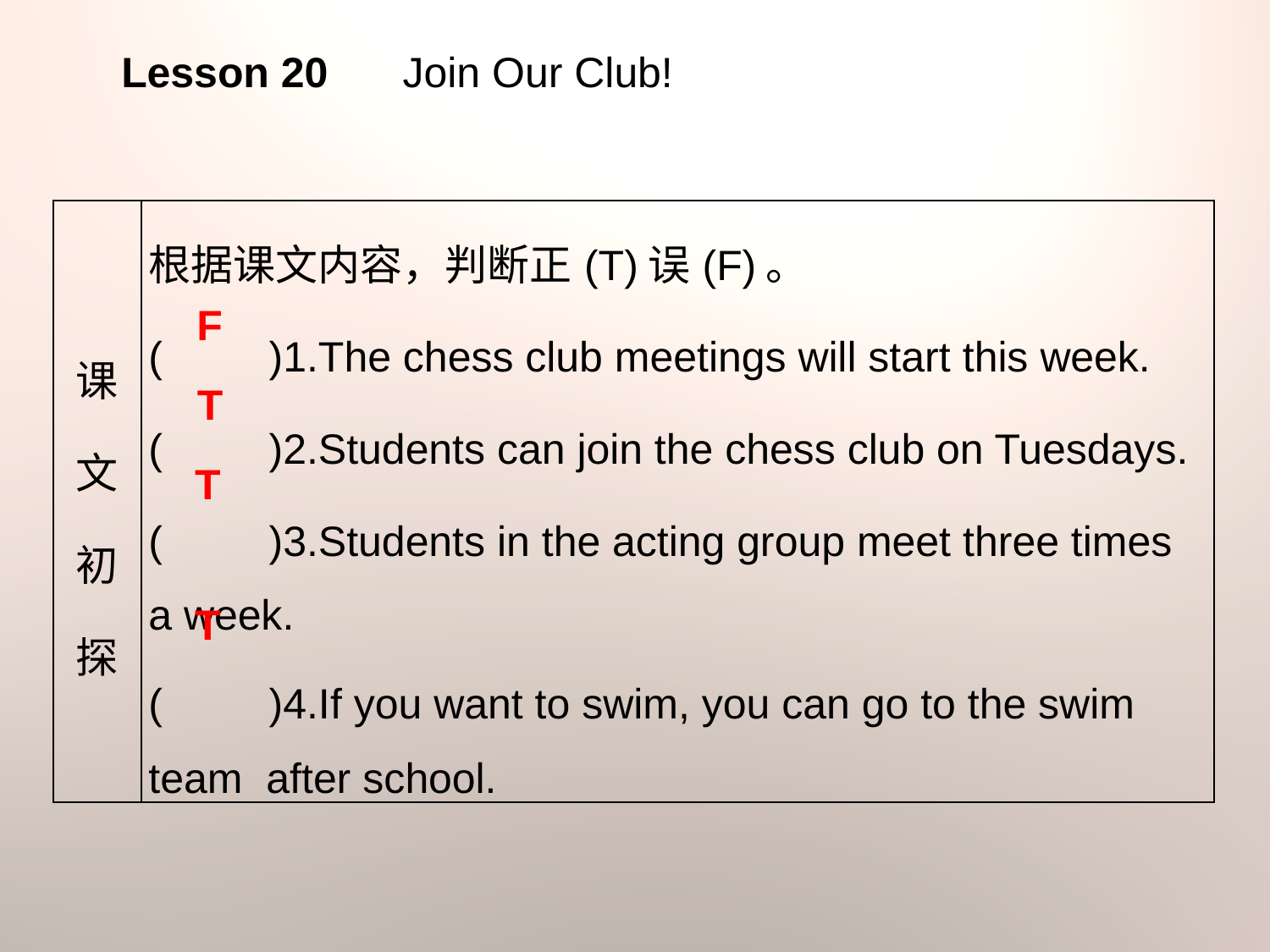

Lesson 20 　Join Our Club!
| 课文初探 | 根据课文内容，判断正(T)误(F)。 (　　)1.The chess club meetings will start this week. (　　)2.Students can join the chess club on Tuesdays. (　　)3.Students in the acting group meet three times a week. (　　)4.If you want to swim, you can go to the swim team after school. |
| --- | --- |
F
T
T
T